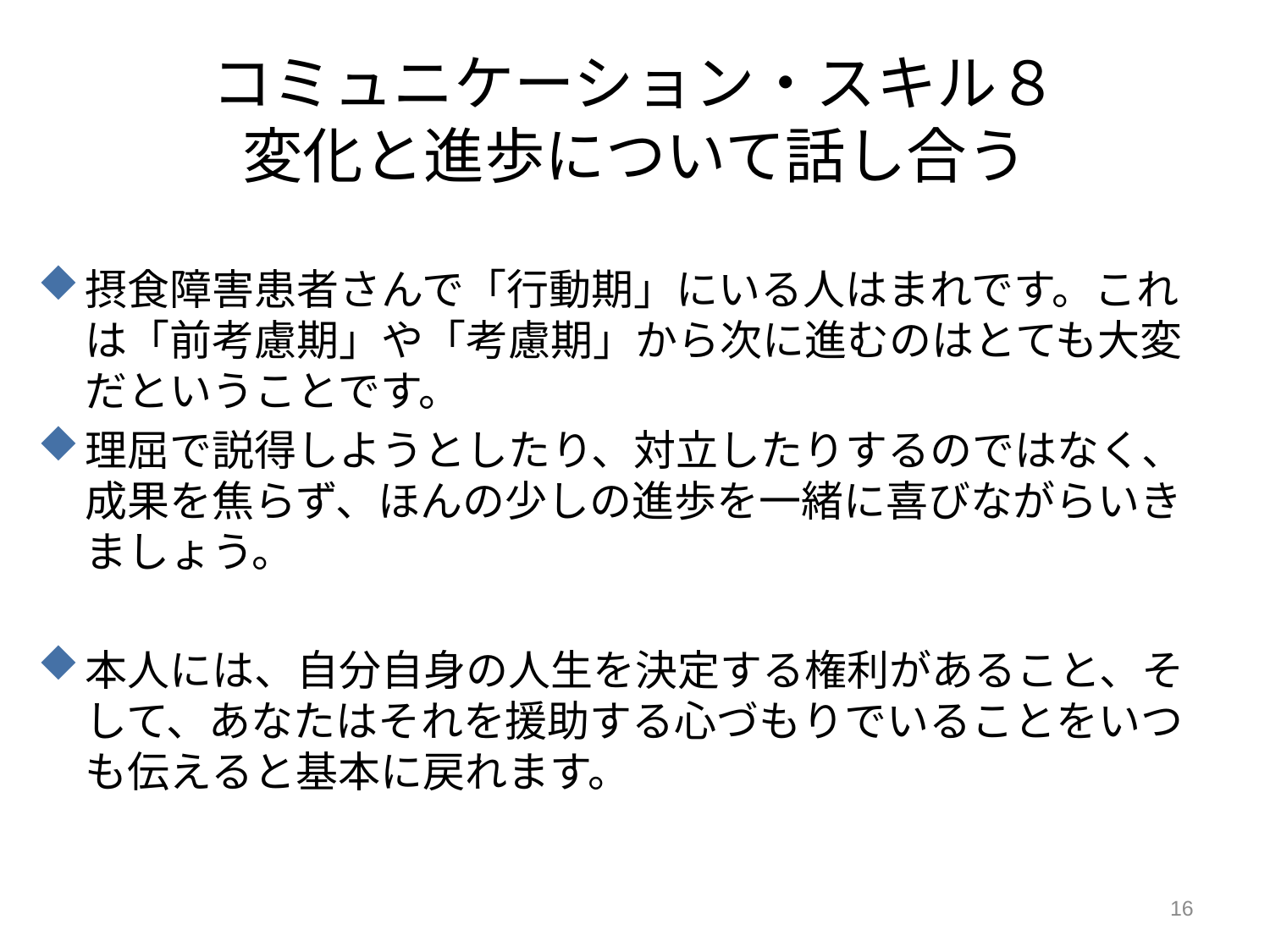

# コミュニケーション・スキル８ 変化と進歩について話し合う
摂食障害患者さんで「行動期」にいる人はまれです。これは「前考慮期」や「考慮期」から次に進むのはとても大変だということです。
理屈で説得しようとしたり、対立したりするのではなく、成果を焦らず、ほんの少しの進歩を一緒に喜びながらいきましょう。

本人には、自分自身の人生を決定する権利があること、そして、あなたはそれを援助する心づもりでいることをいつも伝えると基本に戻れます。
16